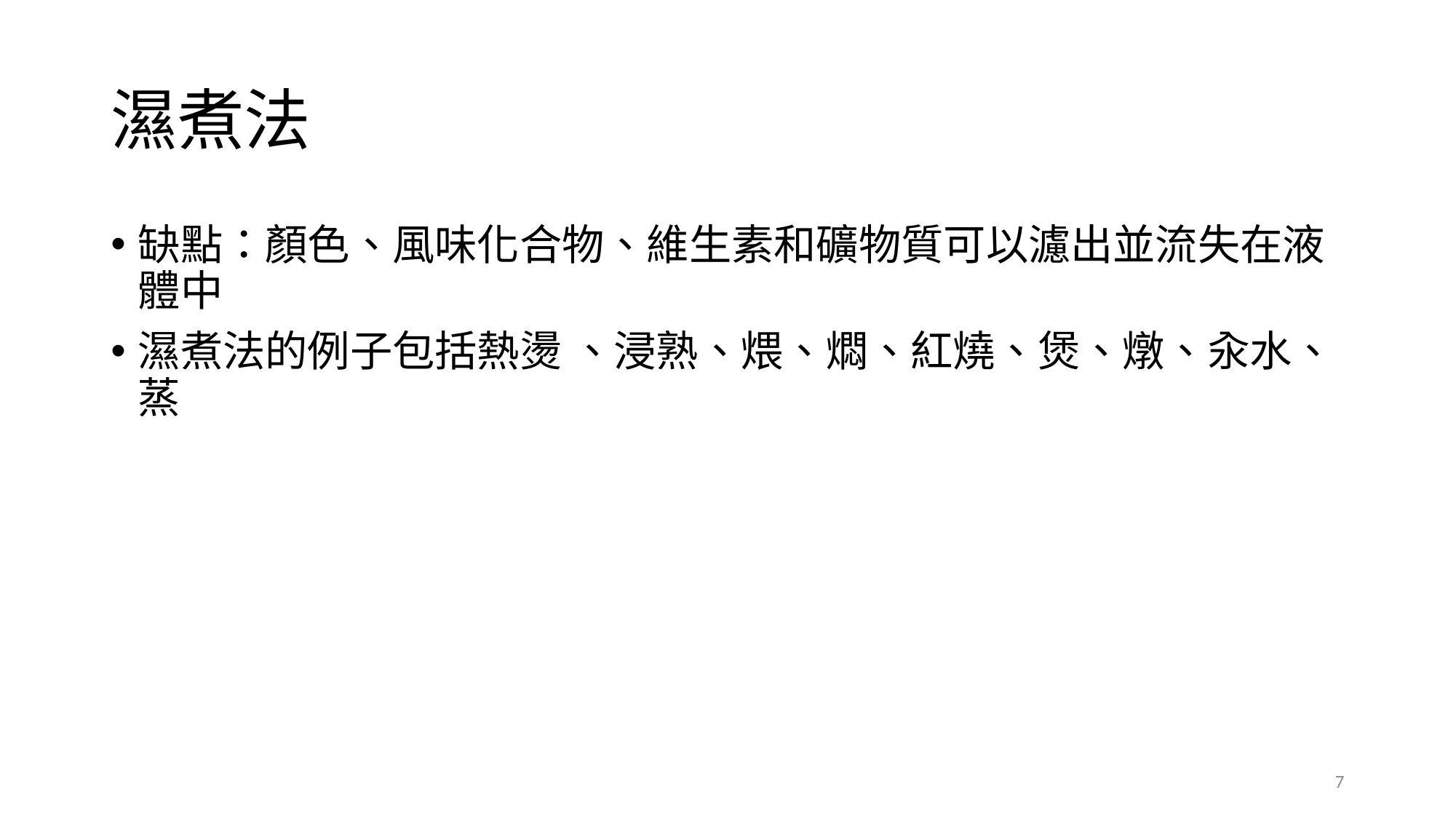

# 濕煮法
缺點：顏色、風味化合物、維生素和礦物質可以濾出並流失在液體中
濕煮法的例子包括熱燙 、浸熟、煨、燜、紅燒、煲、燉、汆水、蒸
7